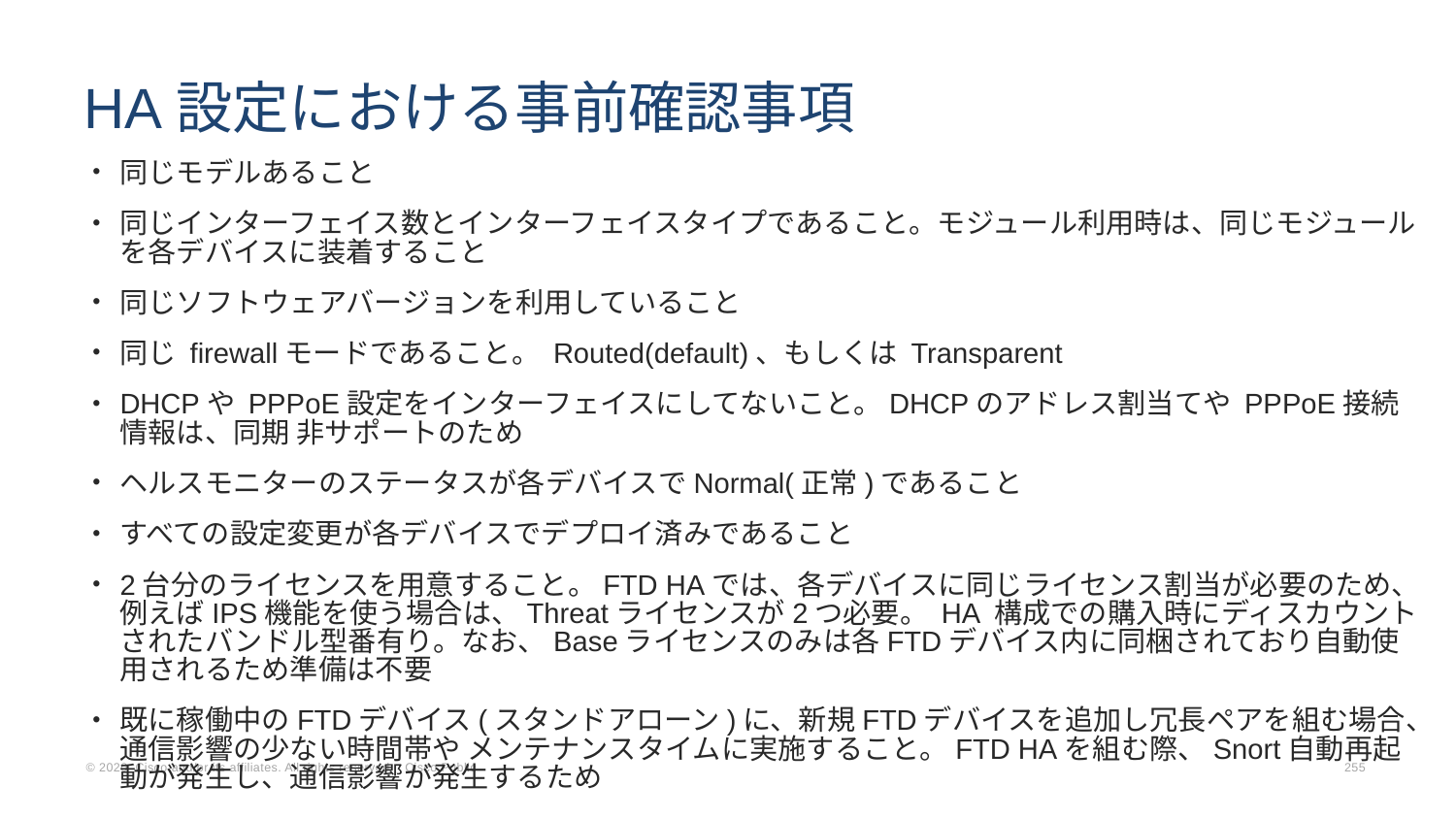

# HA設定における事前確認事項
同じモデルあること
同じインターフェイス数とインターフェイスタイプであること。モジュール利用時は、同じモジュールを各デバイスに装着すること
同じソフトウェアバージョンを利用していること
同じ firewallモードであること。 Routed(default)、もしくは Transparent
DHCPや PPPoE設定をインターフェイスにしてないこと。DHCPのアドレス割当てや PPPoE接続情報は、同期 非サポートのため
ヘルスモニターのステータスが各デバイスでNormal(正常)であること
すべての設定変更が各デバイスでデプロイ済みであること
2台分のライセンスを用意すること。FTD HAでは、各デバイスに同じライセンス割当が必要のため、例えばIPS機能を使う場合は、Threatライセンスが2つ必要。 HA 構成での購入時にディスカウントされたバンドル型番有り。なお、Baseライセンスのみは各FTDデバイス内に同梱されており自動使用されるため準備は不要
既に稼働中のFTDデバイス(スタンドアローン)に、新規FTDデバイスを追加し冗長ペアを組む場合、通信影響の少ない時間帯や メンテナンスタイムに実施すること。FTD HAを組む際、Snort自動再起動が発生し、通信影響が発生するため